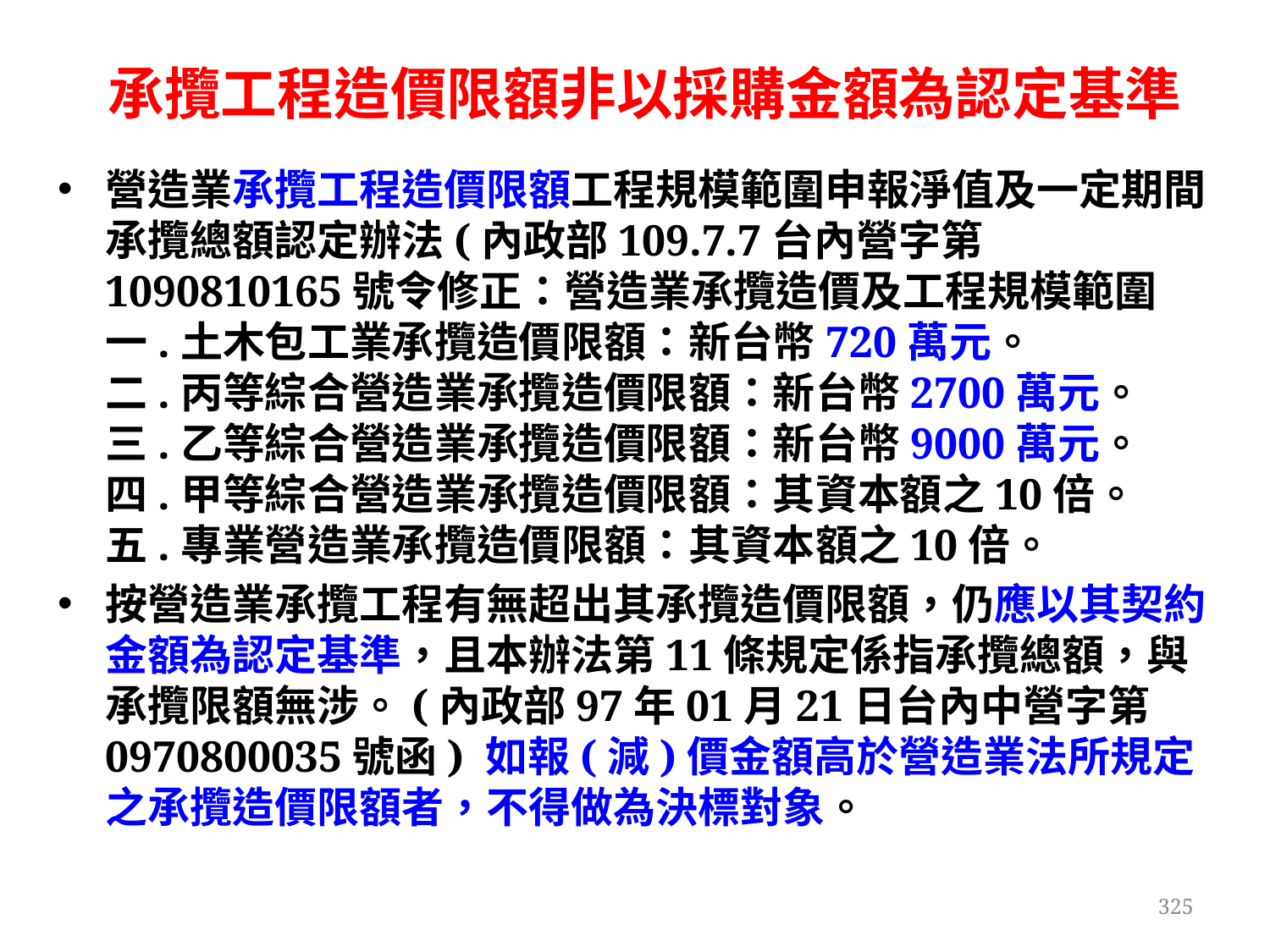

承攬工程造價限額非以採購金額為認定基準
營造業承攬工程造價限額工程規模範圍申報淨值及一定期間承攬總額認定辦法(內政部109.7.7台內營字第1090810165號令修正：營造業承攬造價及工程規模範圍
一.土木包工業承攬造價限額：新台幣720萬元。
二.丙等綜合營造業承攬造價限額：新台幣2700萬元。
三.乙等綜合營造業承攬造價限額：新台幣9000萬元。
四.甲等綜合營造業承攬造價限額：其資本額之10倍。
五.專業營造業承攬造價限額：其資本額之10倍。
按營造業承攬工程有無超出其承攬造價限額，仍應以其契約金額為認定基準，且本辦法第11條規定係指承攬總額，與承攬限額無涉。(內政部97年01月21日台內中營字第0970800035號函) 如報(減)價金額高於營造業法所規定之承攬造價限額者，不得做為決標對象。
325